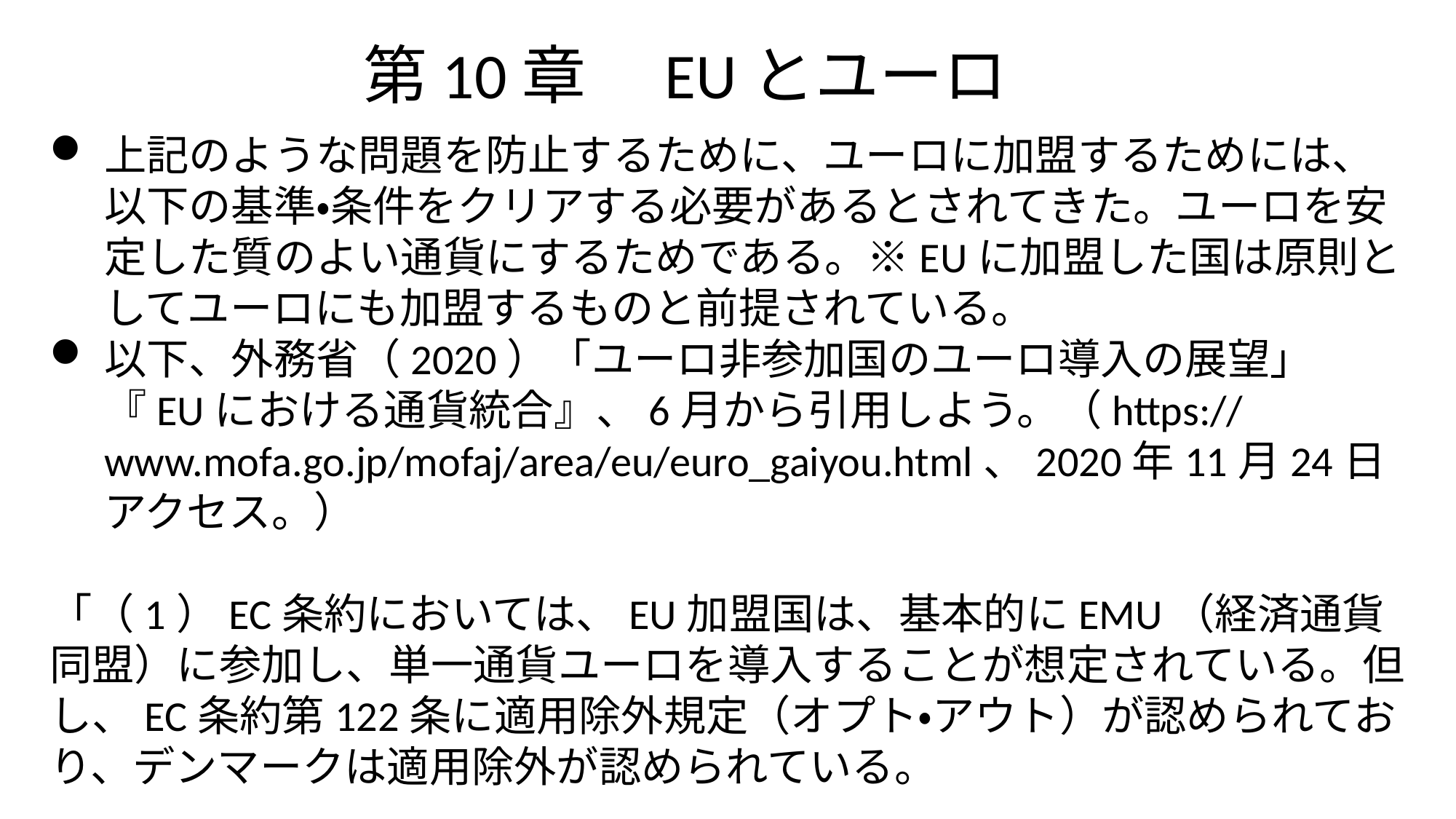

# 第10章　EUとユーロ

上記のような問題を防止するために、ユーロに加盟するためには、以下の基準・条件をクリアする必要があるとされてきた。ユーロを安定した質のよい通貨にするためである。※EUに加盟した国は原則としてユーロにも加盟するものと前提されている。
以下、外務省（2020）「ユーロ非参加国のユーロ導入の展望」『EUにおける通貨統合』、6月から引用しよう。（https://www.mofa.go.jp/mofaj/area/eu/euro_gaiyou.html、2020年11月24日アクセス。）

「（1）EC条約においては、EU加盟国は、基本的にEMU（経済通貨同盟）に参加し、単一通貨ユーロを導入することが想定されている。但し、EC条約第122条に適用除外規定（オプト・アウト）が認められており、デンマークは適用除外が認められている。